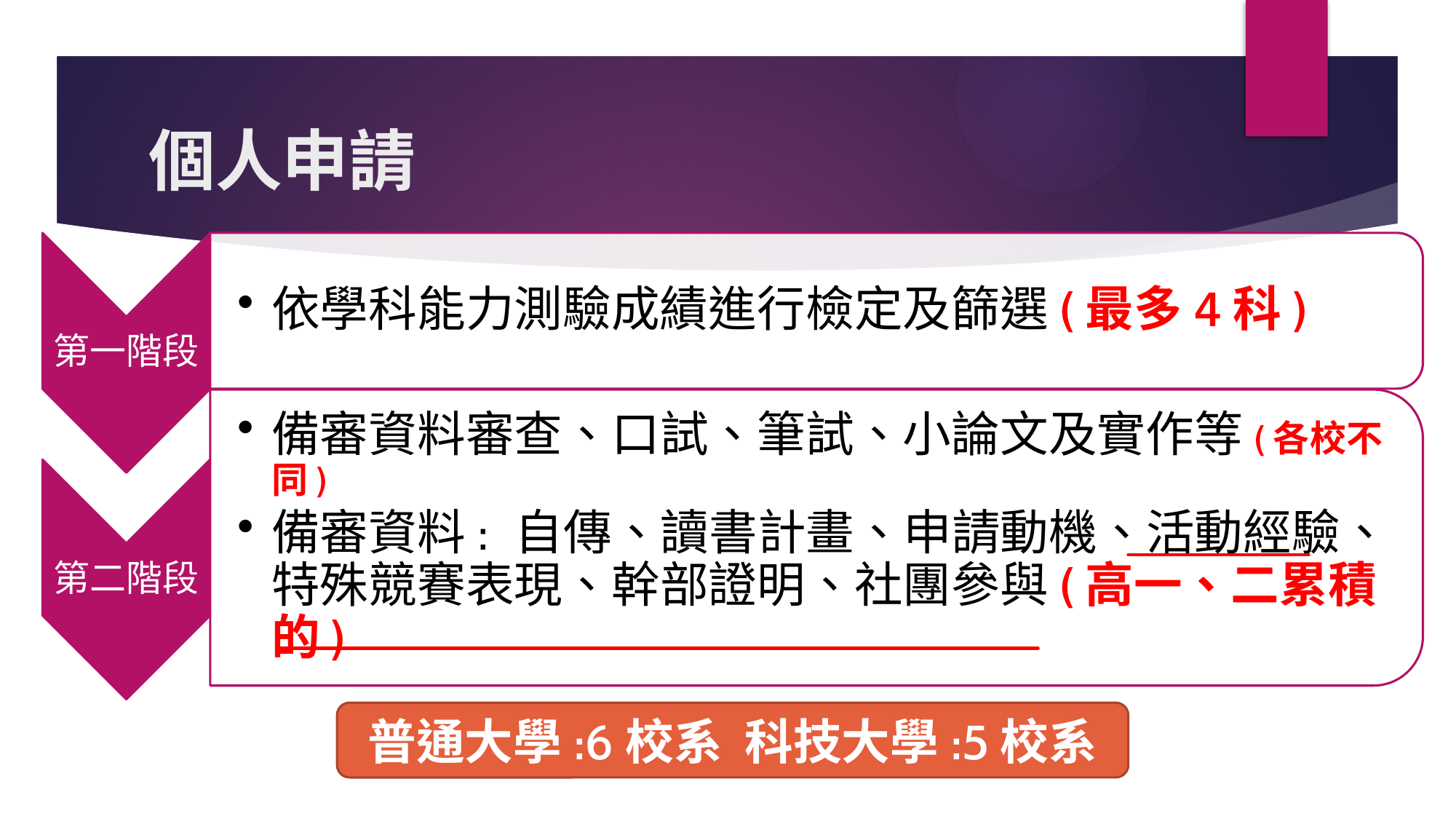

# 個人申請
第一階段
依學科能力測驗成績進行檢定及篩選(最多4科)
第二階段
備審資料審查、口試、筆試、小論文及實作等(各校不同)
備審資料: 自傳、讀書計畫、申請動機、活動經驗、特殊競賽表現、幹部證明、社團參與(高一、二累積的)
普通大學:6校系  科技大學:5校系